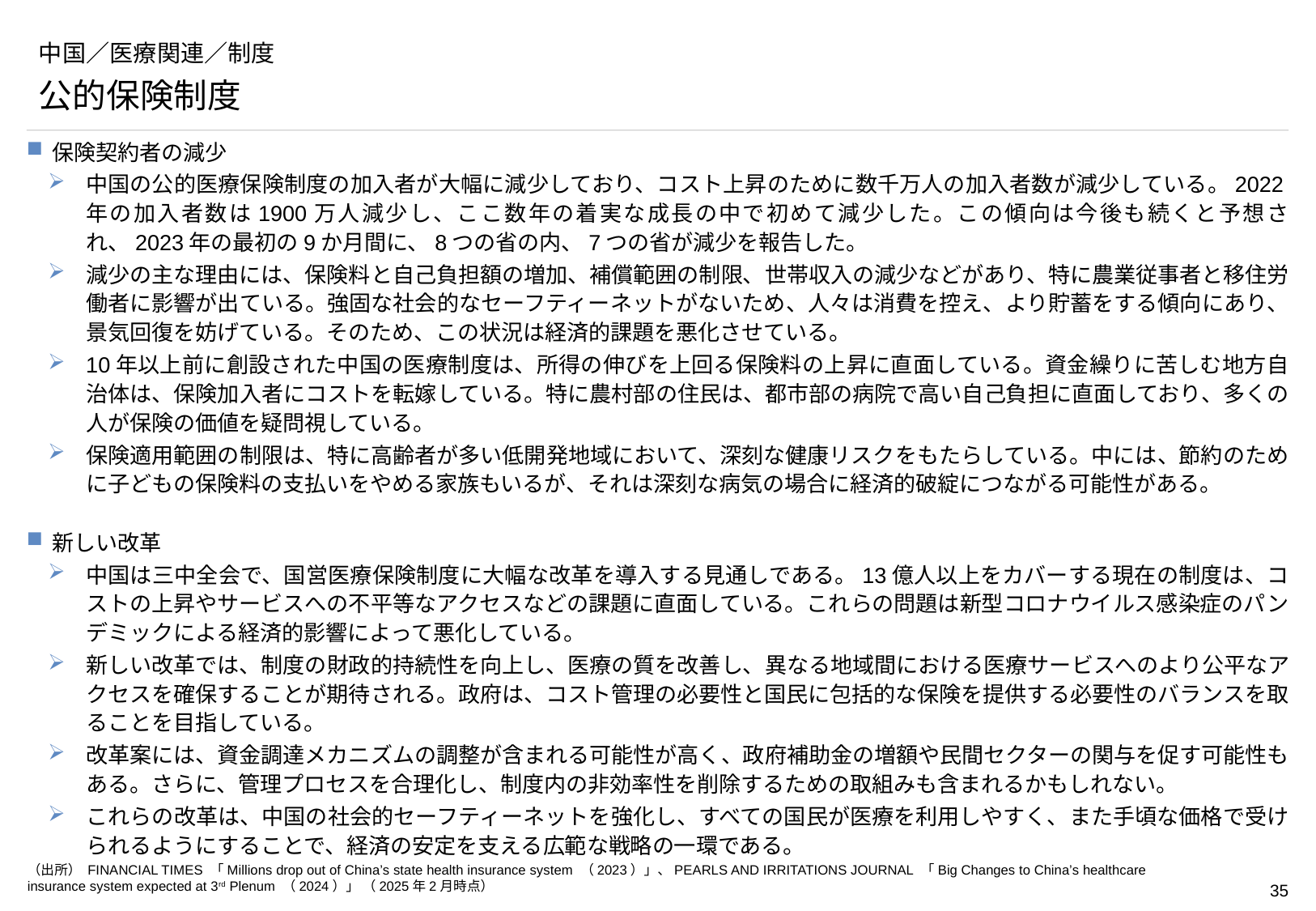

# 中国／医療関連／制度
公的保険制度
保険契約者の減少
中国の公的医療保険制度の加入者が大幅に減少しており、コスト上昇のために数千万人の加入者数が減少している。2022年の加入者数は1900万人減少し、ここ数年の着実な成長の中で初めて減少した。この傾向は今後も続くと予想され、2023年の最初の9か月間に、8つの省の内、7つの省が減少を報告した。
減少の主な理由には、保険料と自己負担額の増加、補償範囲の制限、世帯収入の減少などがあり、特に農業従事者と移住労働者に影響が出ている。強固な社会的なセーフティーネットがないため、人々は消費を控え、より貯蓄をする傾向にあり、景気回復を妨げている。そのため、この状況は経済的課題を悪化させている。
10年以上前に創設された中国の医療制度は、所得の伸びを上回る保険料の上昇に直面している。資金繰りに苦しむ地方自治体は、保険加入者にコストを転嫁している。特に農村部の住民は、都市部の病院で高い自己負担に直面しており、多くの人が保険の価値を疑問視している。
保険適用範囲の制限は、特に高齢者が多い低開発地域において、深刻な健康リスクをもたらしている。中には、節約のために子どもの保険料の支払いをやめる家族もいるが、それは深刻な病気の場合に経済的破綻につながる可能性がある。

新しい改革
中国は三中全会で、国営医療保険制度に大幅な改革を導入する見通しである。13億人以上をカバーする現在の制度は、コストの上昇やサービスへの不平等なアクセスなどの課題に直面している。これらの問題は新型コロナウイルス感染症のパンデミックによる経済的影響によって悪化している。
新しい改革では、制度の財政的持続性を向上し、医療の質を改善し、異なる地域間における医療サービスへのより公平なアクセスを確保することが期待される。政府は、コスト管理の必要性と国民に包括的な保険を提供する必要性のバランスを取ることを目指している。
改革案には、資金調達メカニズムの調整が含まれる可能性が高く、政府補助金の増額や民間セクターの関与を促す可能性もある。さらに、管理プロセスを合理化し、制度内の非効率性を削除するための取組みも含まれるかもしれない。
これらの改革は、中国の社会的セーフティーネットを強化し、すべての国民が医療を利用しやすく、また手頃な価格で受けられるようにすることで、経済の安定を支える広範な戦略の一環である。
（出所） FINANCIAL TIMES 「Millions drop out of China’s state health insurance system （2023）」、PEARLS AND IRRITATIONS JOURNAL 「Big Changes to China’s healthcare insurance system expected at 3rd Plenum （2024）」 （2025年2月時点）